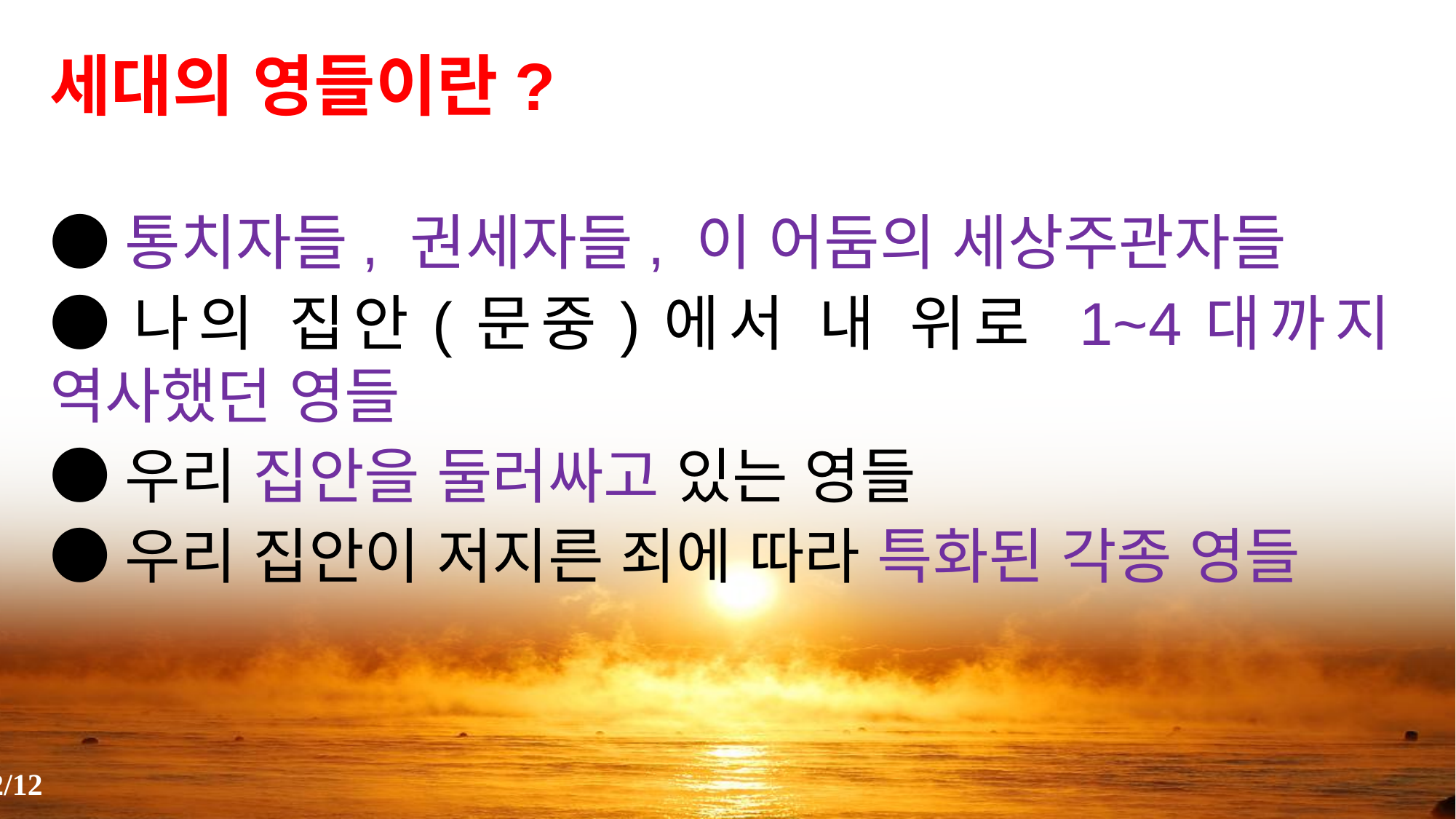

세대의 영들이란?

●통치자들, 권세자들, 이 어둠의 세상주관자들
●나의 집안(문중)에서 내 위로 1~4대까지 역사했던 영들
●우리 집안을 둘러싸고 있는 영들
●우리 집안이 저지른 죄에 따라 특화된 각종 영들